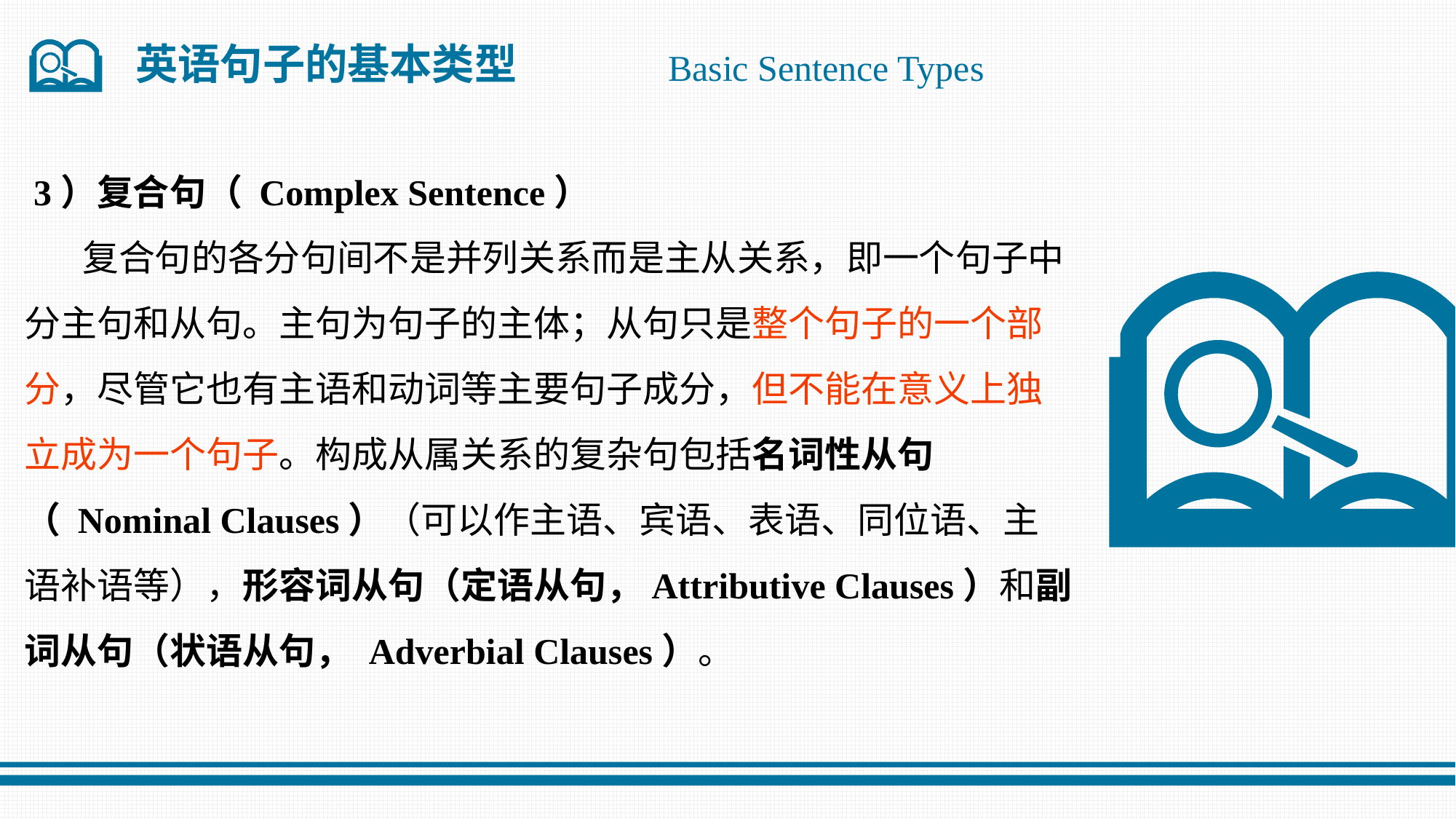

英语句子的基本类型
Basic Sentence Types
 3）复合句（ Complex Sentence）
      复合句的各分句间不是并列关系而是主从关系，即一个句子中分主句和从句。主句为句子的主体；从句只是整个句子的一个部分，尽管它也有主语和动词等主要句子成分，但不能在意义上独立成为一个句子。构成从属关系的复杂句包括名词性从句（ Nominal Clauses）（可以作主语、宾语、表语、同位语、主语补语等），形容词从句（定语从句，Attributive Clauses）和副词从句（状语从句， Adverbial Clauses）。